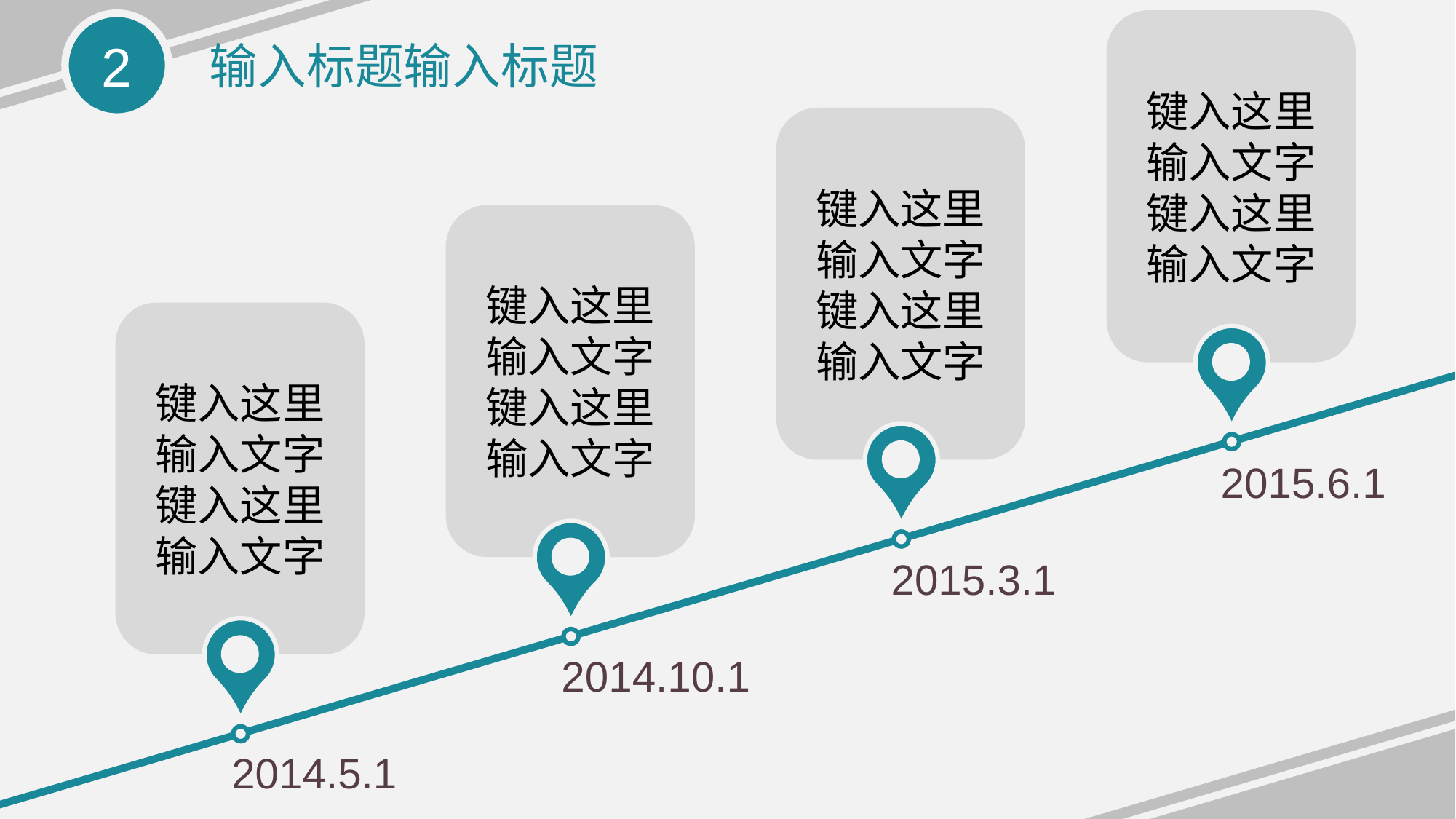

键入这里输入文字键入这里输入文字

输入标题输入标题
键入这里输入文字键入这里输入文字

键入这里输入文字键入这里输入文字

键入这里输入文字键入这里输入文字

2015.6.1
2015.3.1
2014.10.1
2014.5.1